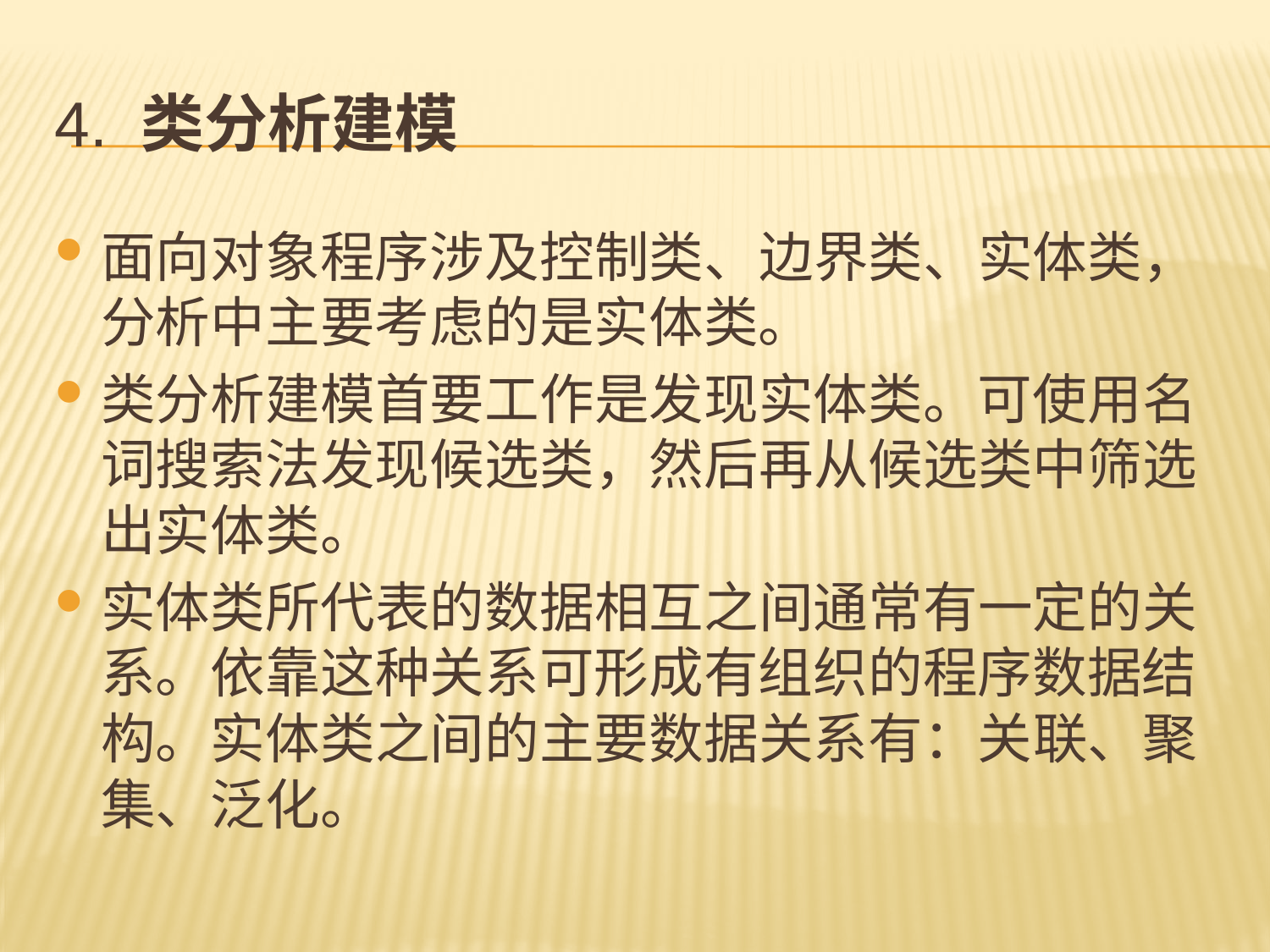

# 4. 类分析建模
面向对象程序涉及控制类、边界类、实体类，分析中主要考虑的是实体类。
类分析建模首要工作是发现实体类。可使用名词搜索法发现候选类，然后再从候选类中筛选出实体类。
实体类所代表的数据相互之间通常有一定的关系。依靠这种关系可形成有组织的程序数据结构。实体类之间的主要数据关系有：关联、聚集、泛化。